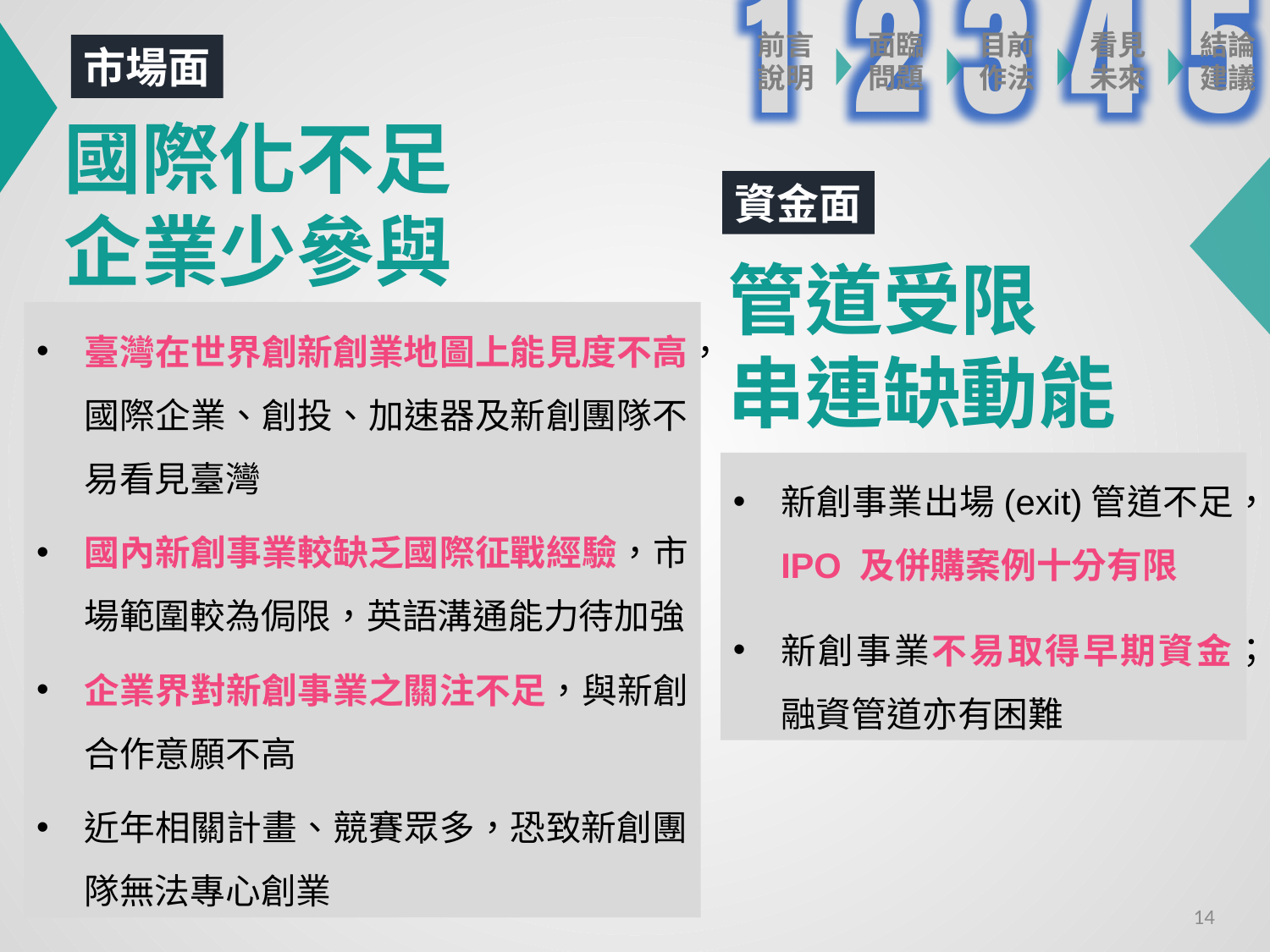

2
5
1
3
4
前言
說明
面臨問題
目前作法
看見未來
結論建議

市場面
國際化不足
企業少參與
資金面

管道受限
串連缺動能
臺灣在世界創新創業地圖上能見度不高，國際企業、創投、加速器及新創團隊不易看見臺灣
國內新創事業較缺乏國際征戰經驗，市場範圍較為侷限，英語溝通能力待加強
企業界對新創事業之關注不足，與新創合作意願不高
近年相關計畫、競賽眾多，恐致新創團隊無法專心創業
新創事業出場(exit)管道不足，IPO 及併購案例十分有限
新創事業不易取得早期資金；融資管道亦有困難
14